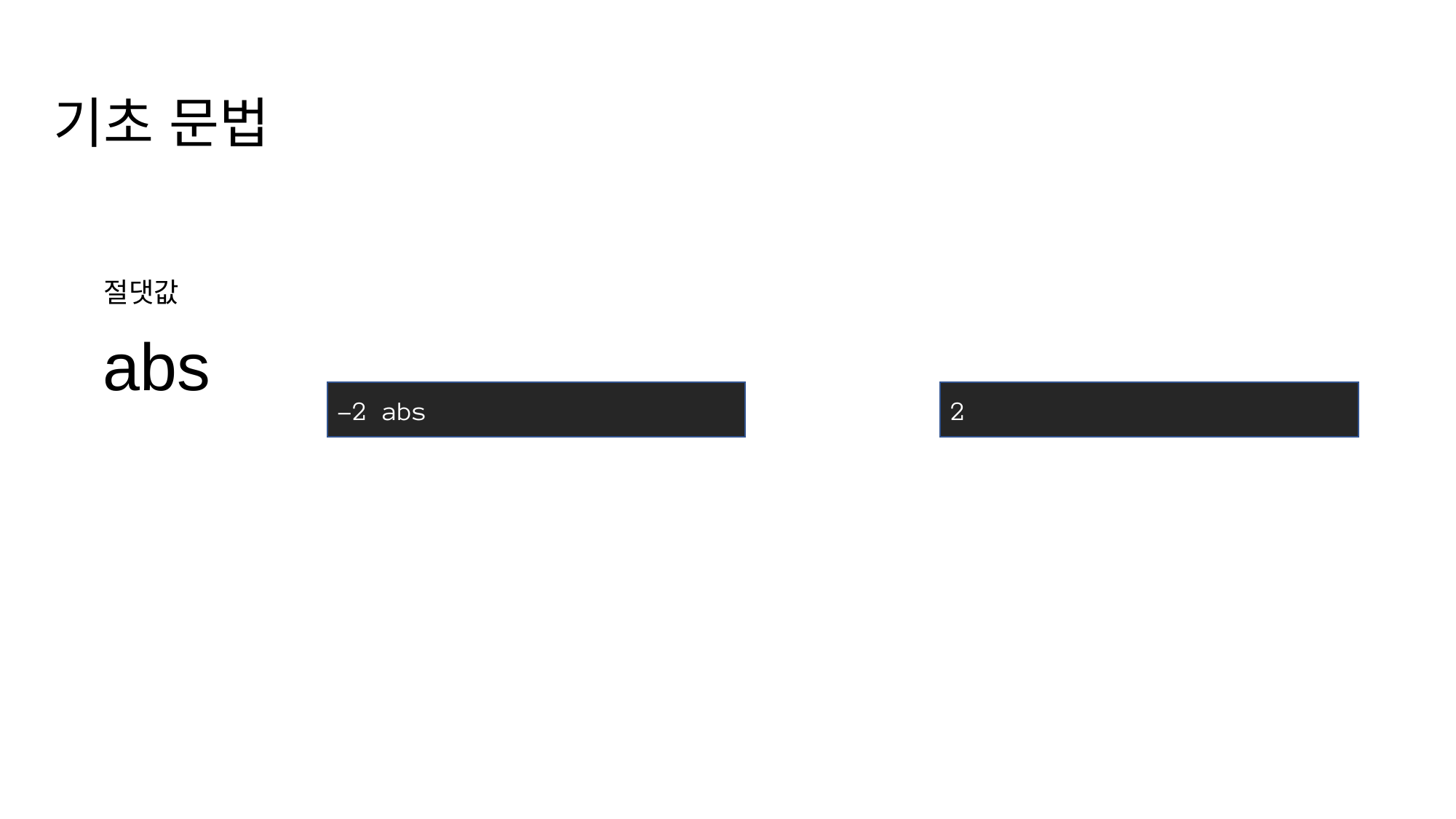

기초 문법

abs
절댓값
-2 abs
2